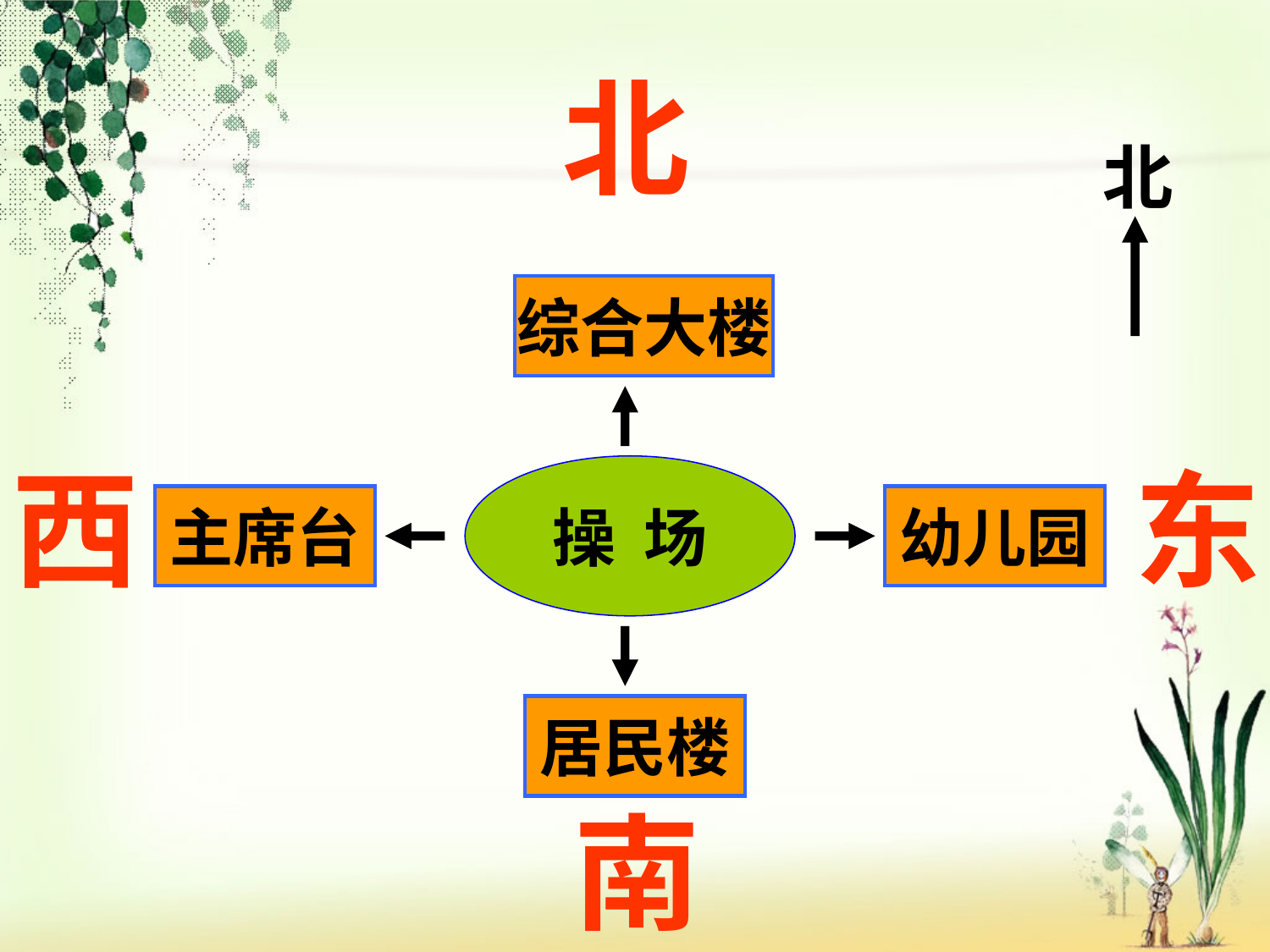

北
北

综合大楼

西
东
操  场
主席台
幼儿园

居民楼
南